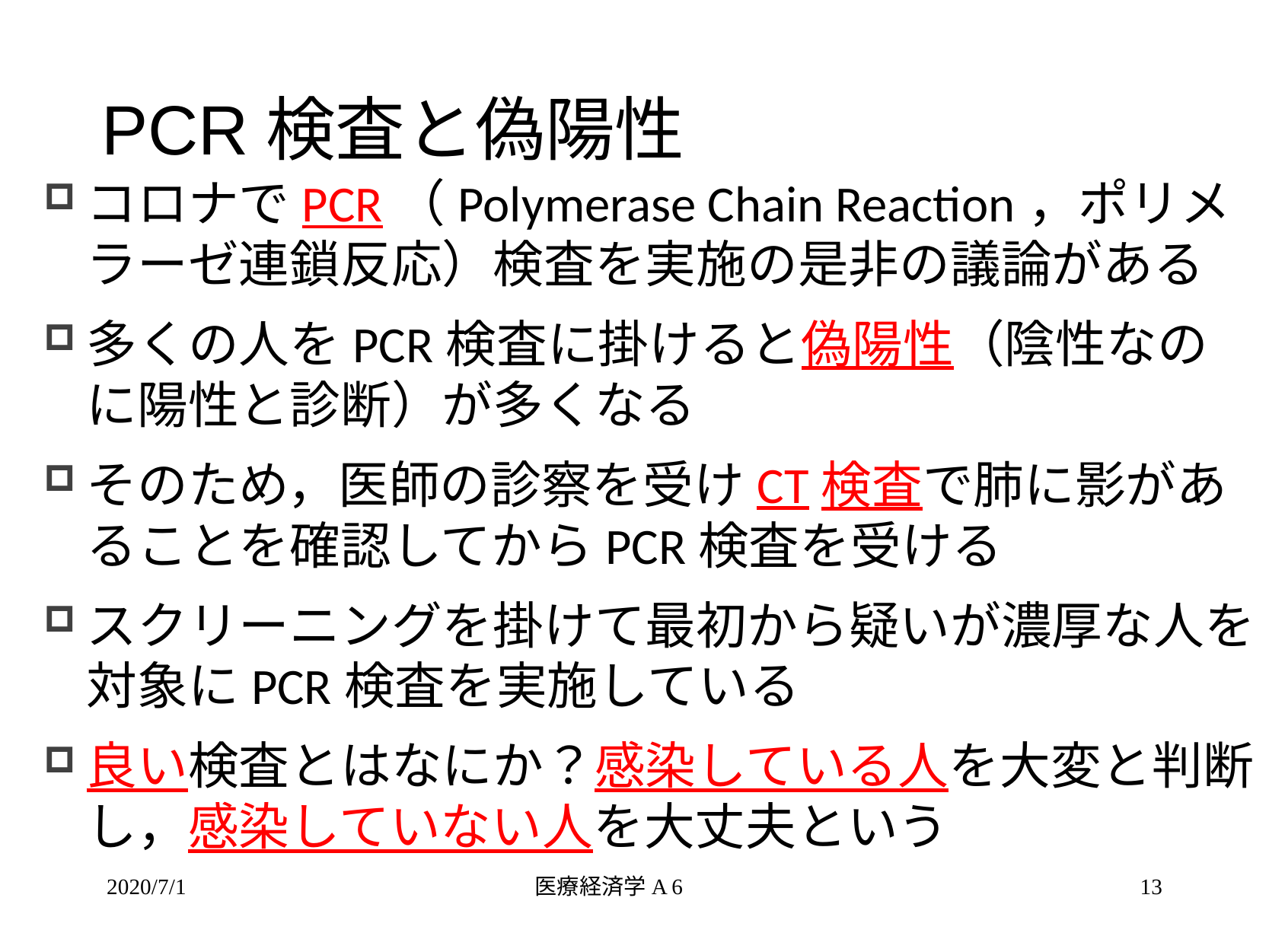

# PCR検査と偽陽性
コロナでPCR（Polymerase Chain Reaction，ポリメラーゼ連鎖反応）検査を実施の是非の議論がある
多くの人をPCR検査に掛けると偽陽性（陰性なのに陽性と診断）が多くなる
そのため，医師の診察を受けCT検査で肺に影があることを確認してからPCR検査を受ける
スクリーニングを掛けて最初から疑いが濃厚な人を対象にPCR検査を実施している
良い検査とはなにか？感染している人を大変と判断し，感染していない人を大丈夫という

2020/7/1
医療経済学A 6
13